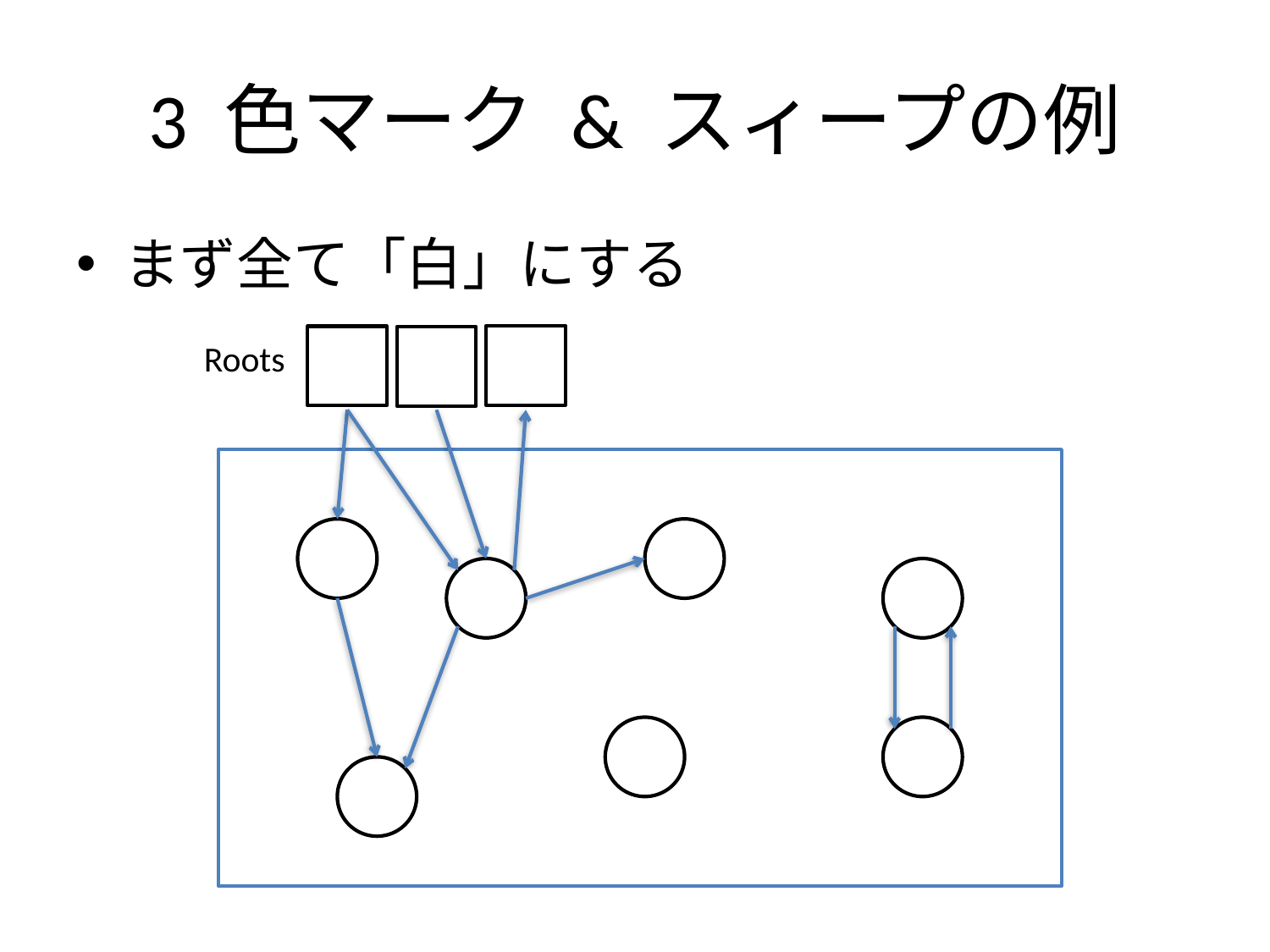

# 3 色マーク & スィープの例
まず全て「白」にする

Roots